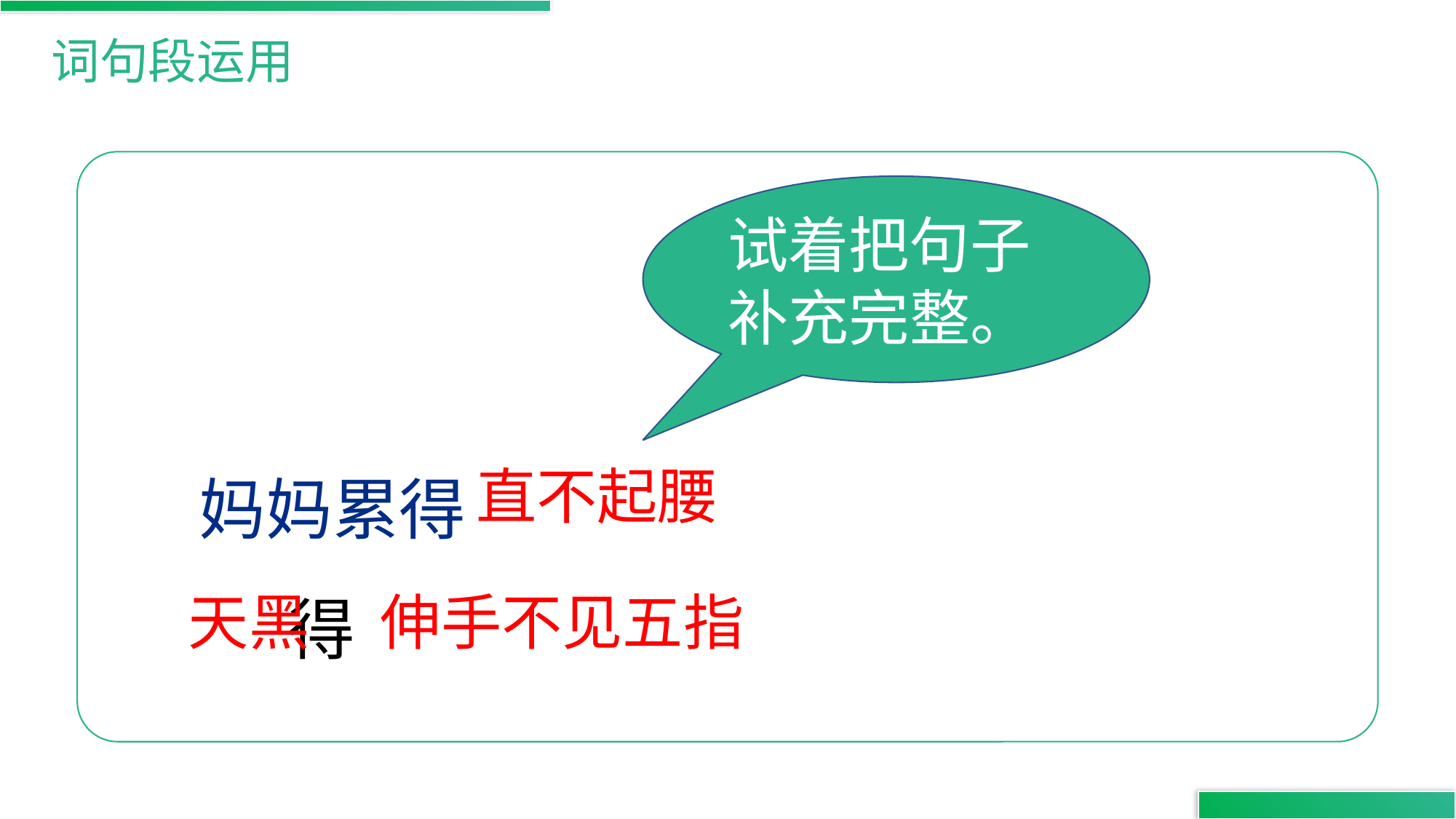

词句段运用
试着把句子补充完整。
    妈妈累得
          得
直不起腰
天黑
伸手不见五指